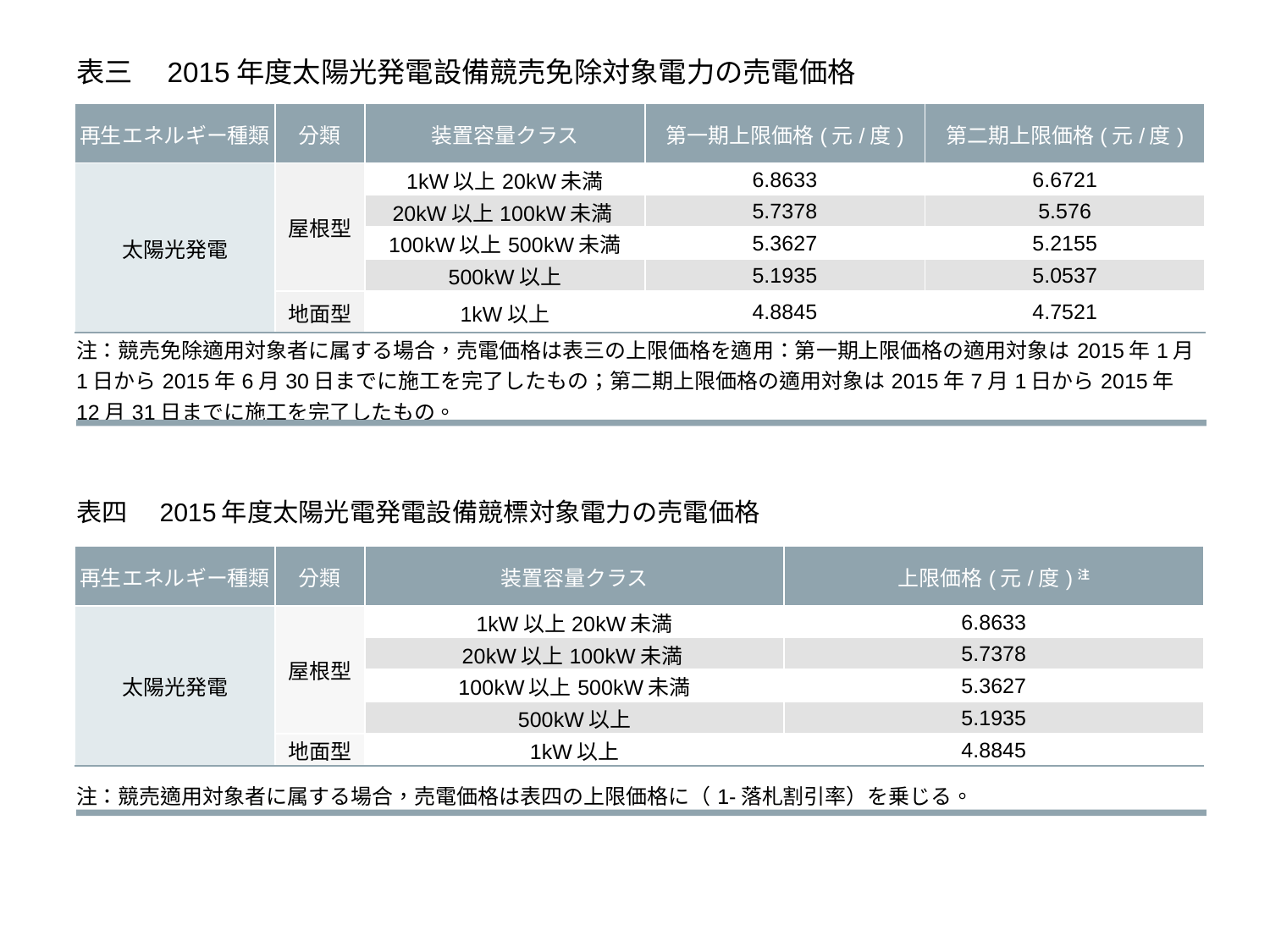

表三　2015年度太陽光発電設備競売免除対象電力の売電価格
| 再生エネルギー種類 | 分類 | 装置容量クラス | 第一期上限価格(元/度) | 第二期上限価格(元/度) |
| --- | --- | --- | --- | --- |
| 太陽光発電 | 屋根型 | 1kW以上20kW未満 | 6.8633 | 6.6721 |
|  |  | 20kW以上100kW未満 | 5.7378 | 5.576 |
|  |  | 100kW以上500kW未満 | 5.3627 | 5.2155 |
|  |  | 500kW以上 | 5.1935 | 5.0537 |
|  | 地面型 | 1kW以上 | 4.8845 | 4.7521 |
| 注：競売免除適用対象者に属する場合，売電価格は表三の上限価格を適用：第一期上限価格の適用対象は2015年1月1日から2015年6月30日までに施工を完了したもの；第二期上限価格の適用対象は2015年7月1日から2015年12月31日までに施工を完了したもの。 |  |  |  |  |

表四　2015年度太陽光電発電設備競標対象電力の売電価格
| 再生エネルギー種類 | 分類 | 装置容量クラス | 上限価格(元/度)注 |
| --- | --- | --- | --- |
| 太陽光発電 | 屋根型 | 1kW以上20kW未満 | 6.8633 |
|  |  | 20kW以上100kW未満 | 5.7378 |
|  |  | 100kW以上500kW未満 | 5.3627 |
|  |  | 500kW以上 | 5.1935 |
|  | 地面型 | 1kW以上 | 4.8845 |
| 注：競売適用対象者に属する場合，売電価格は表四の上限価格に（1-落札割引率）を乗じる。 |  |  |  |